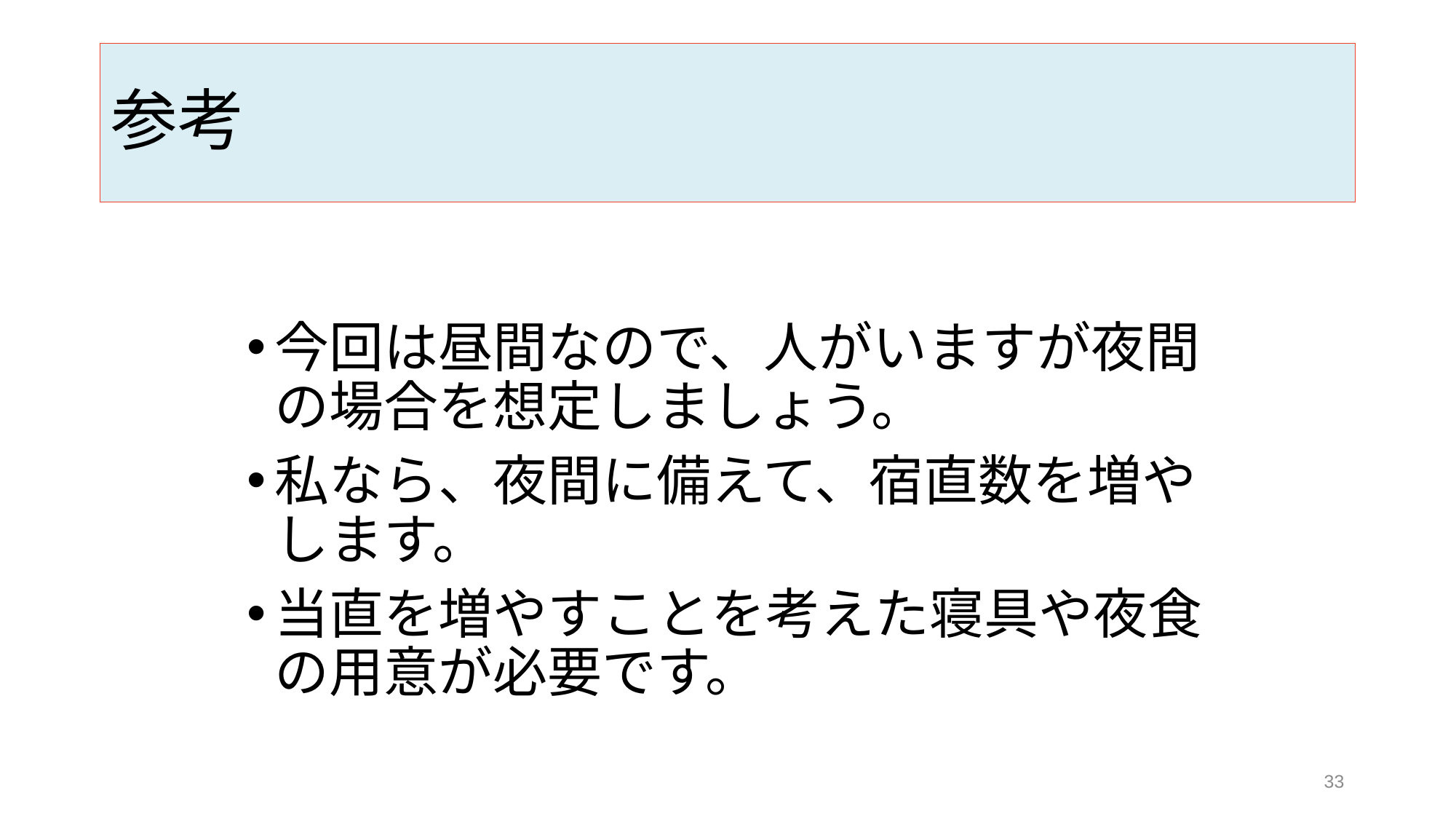

# 参考
今回は昼間なので、人がいますが夜間の場合を想定しましょう。
私なら、夜間に備えて、宿直数を増やします。
当直を増やすことを考えた寝具や夜食の用意が必要です。
33